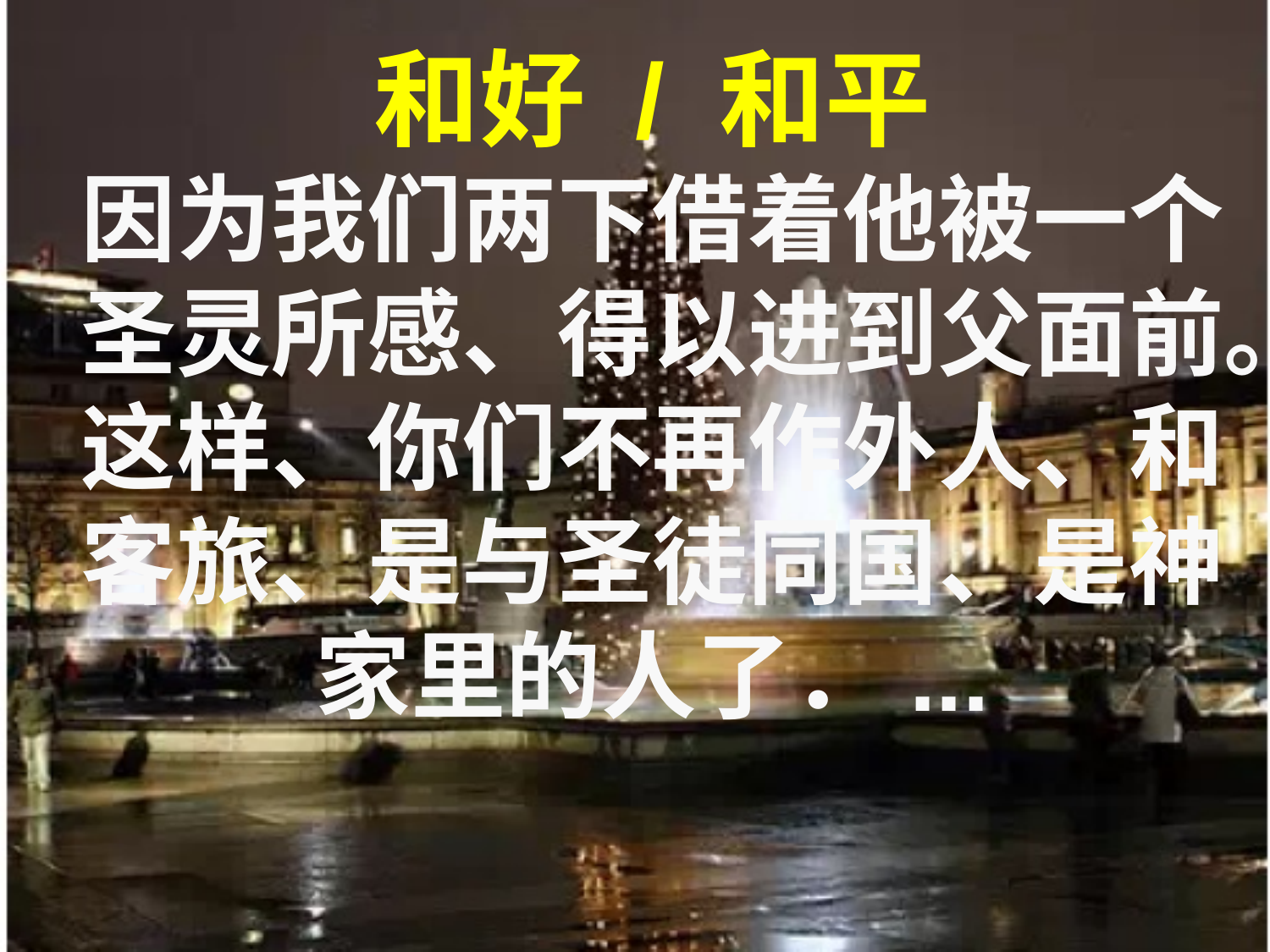

和好 / 和平
因为我们两下借着他被一个圣灵所感、得以进到父面前。这样、你们不再作外人、和客旅、是与圣徒同国、是神家里的人了．...